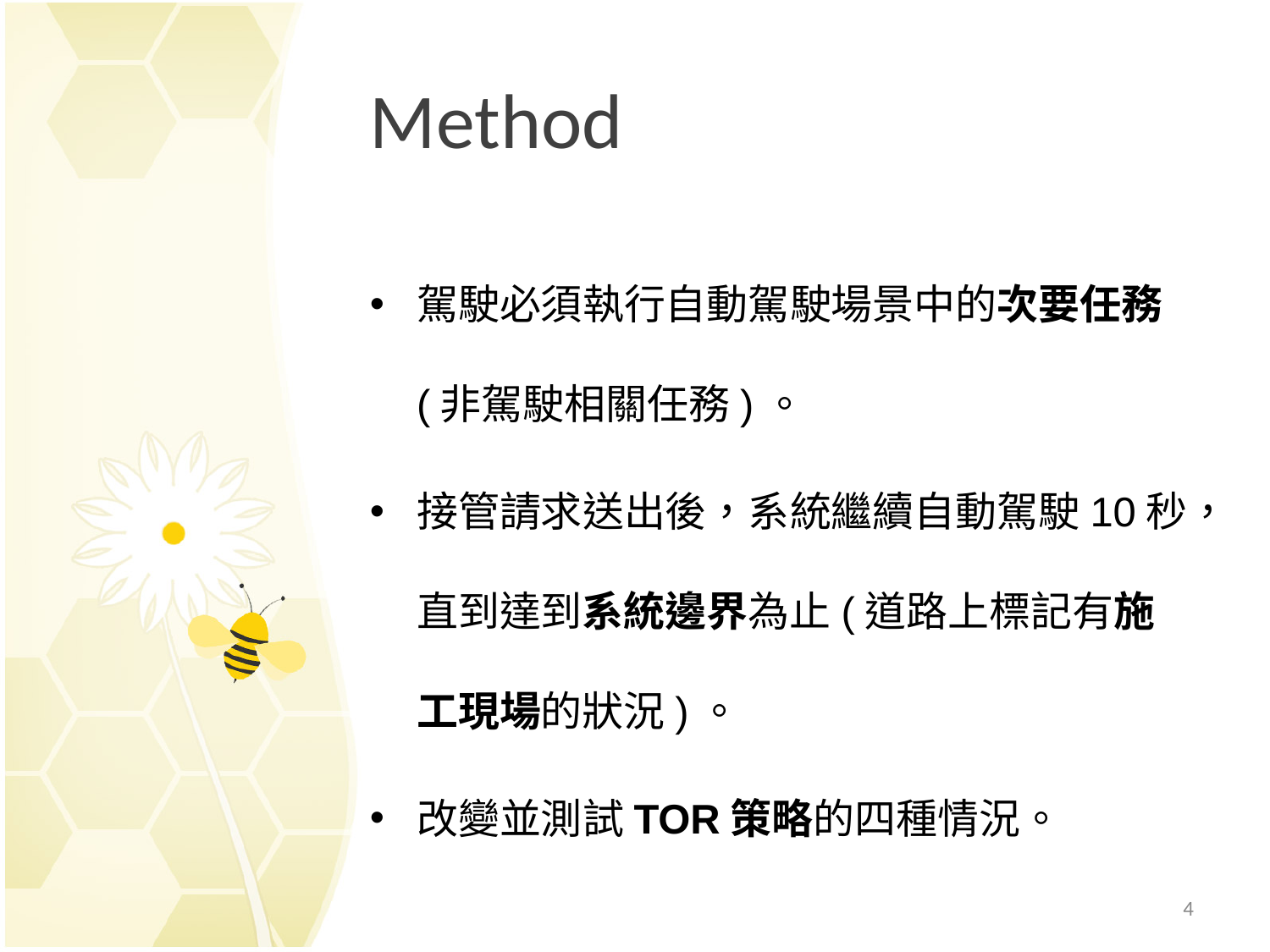

# Method
駕駛必須執行自動駕駛場景中的次要任務(非駕駛相關任務)。
接管請求送出後，系統繼續自動駕駛10秒，直到達到系統邊界為止(道路上標記有施工現場的狀況)。
改變並測試TOR策略的四種情況。
4